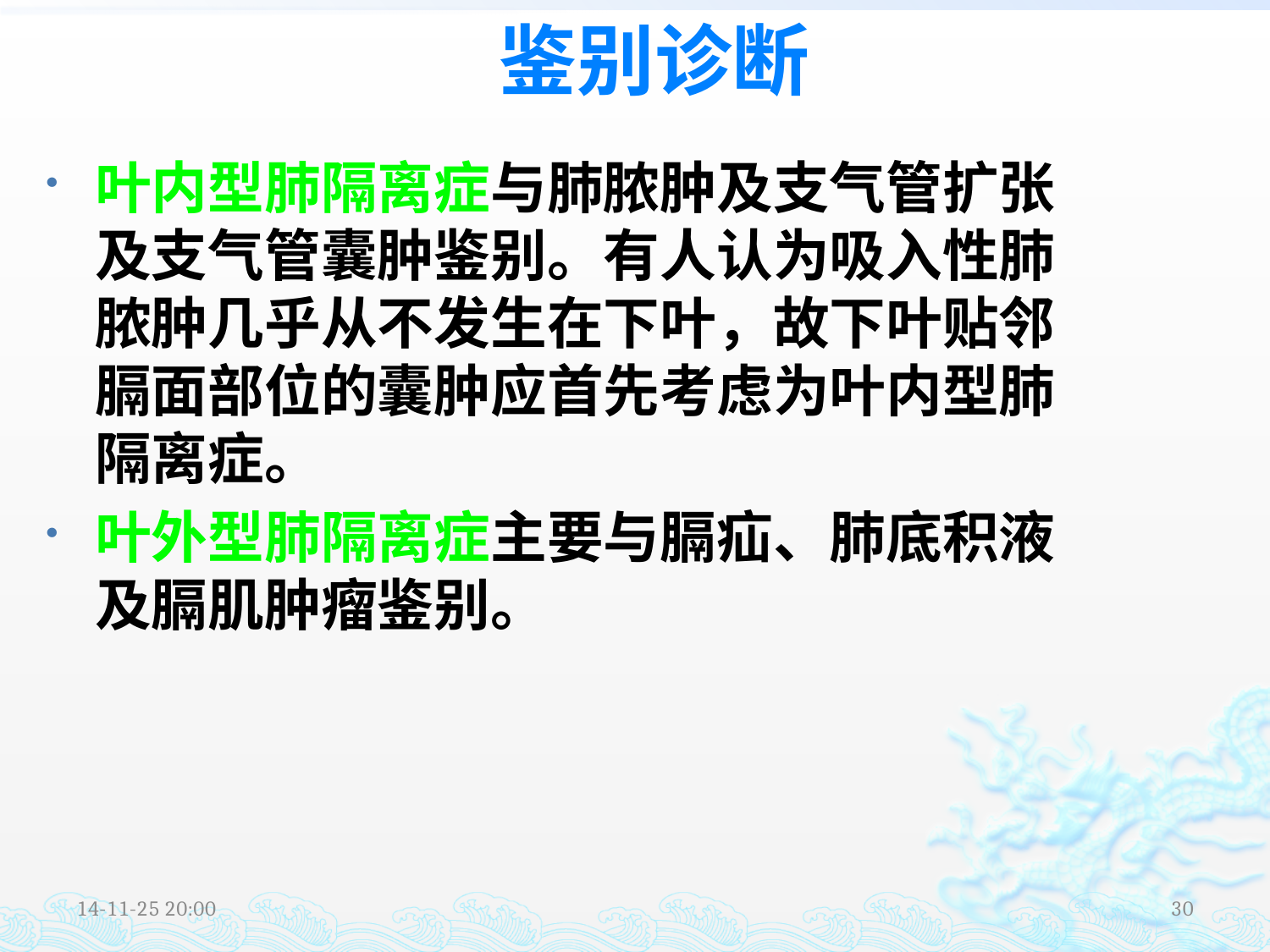

# 鉴别诊断
叶内型肺隔离症与肺脓肿及支气管扩张及支气管囊肿鉴别。有人认为吸入性肺脓肿几乎从不发生在下叶，故下叶贴邻膈面部位的囊肿应首先考虑为叶内型肺隔离症。
叶外型肺隔离症主要与膈疝、肺底积液及膈肌肿瘤鉴别。
14-11-25 20:00
30